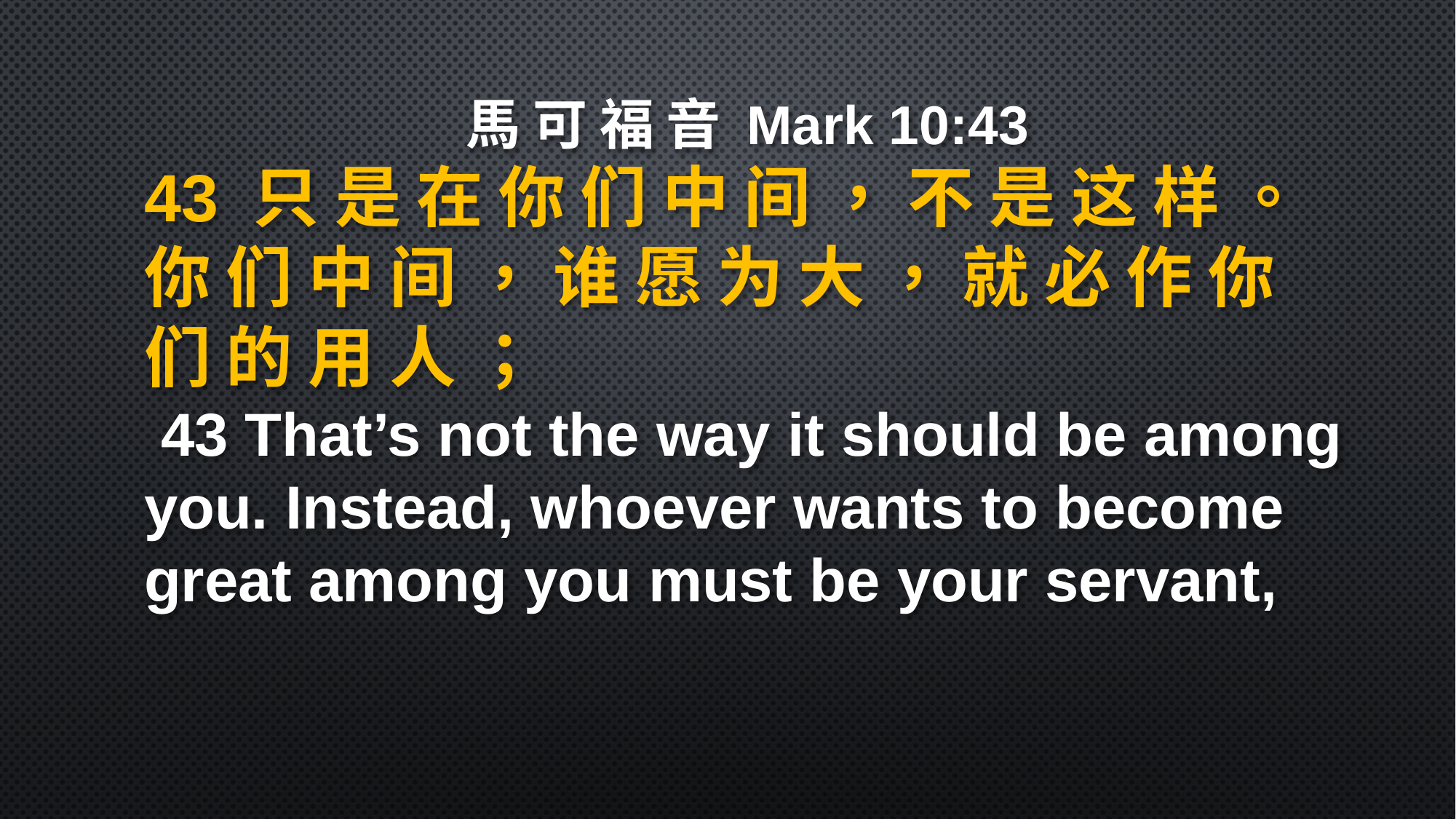

馬 可 福 音 Mark 10:43
43 只 是 在 你 们 中 间 ， 不 是 这 样 。 你 们 中 间 ， 谁 愿 为 大 ， 就 必 作 你 们 的 用 人 ；
 43 That’s not the way it should be among you. Instead, whoever wants to become great among you must be your servant,